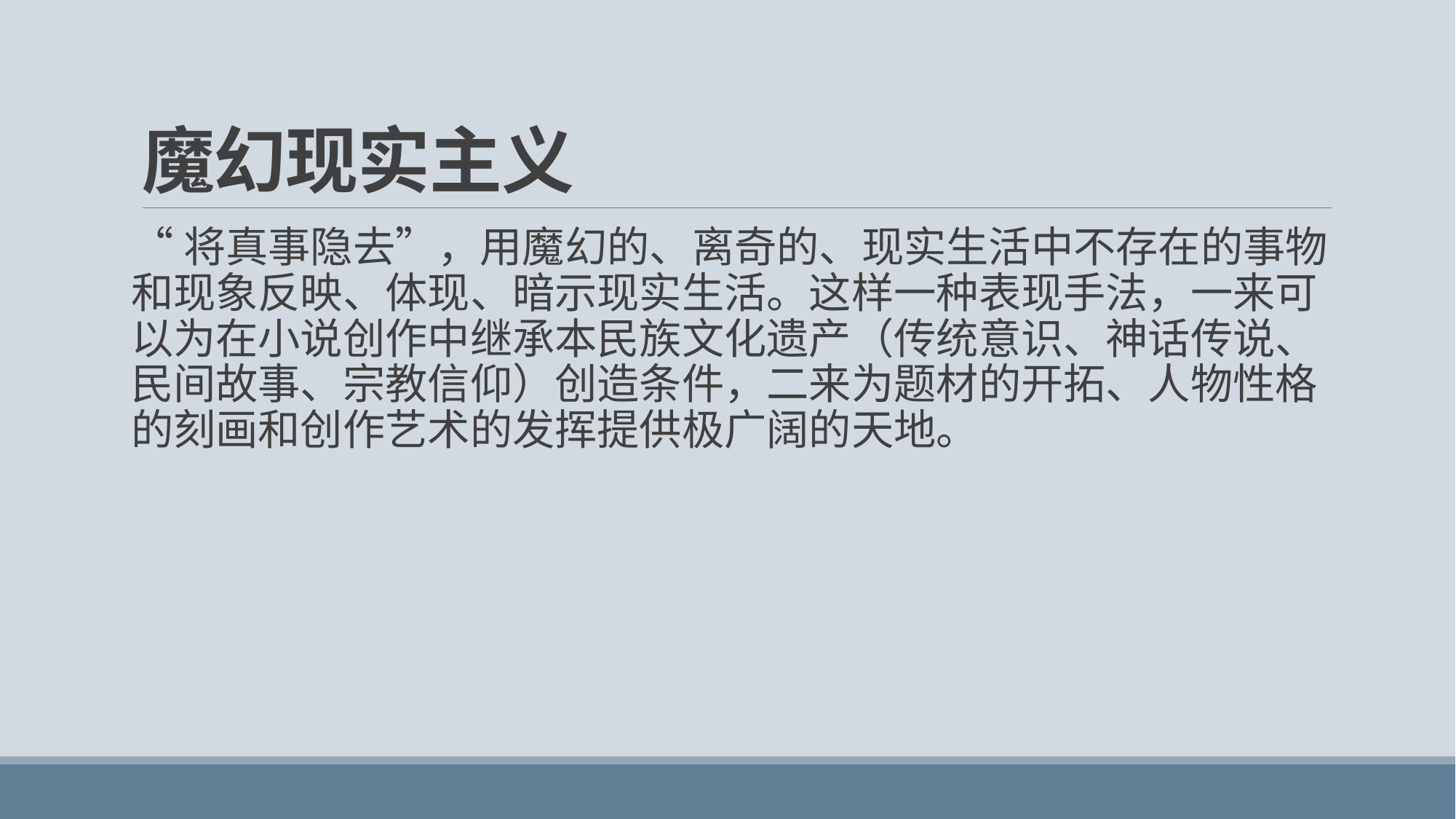

# 魔幻现实主义
“将真事隐去”，用魔幻的、离奇的、现实生活中不存在的事物和现象反映、体现、暗示现实生活。这样一种表现手法，一来可以为在小说创作中继承本民族文化遗产（传统意识、神话传说、民间故事、宗教信仰）创造条件，二来为题材的开拓、人物性格的刻画和创作艺术的发挥提供极广阔的天地。